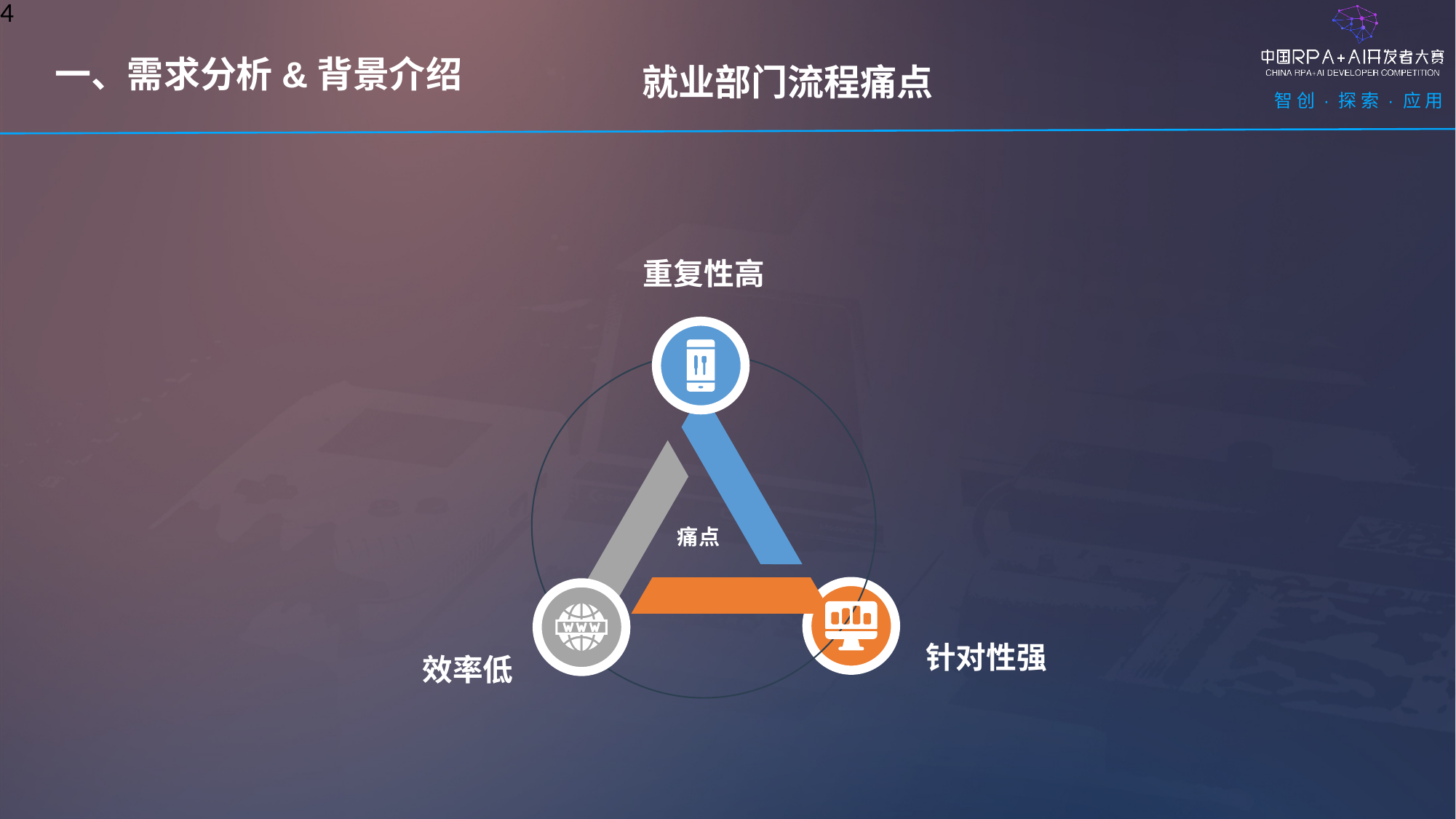

4
就业部门流程痛点
一、需求分析&背景介绍
重复性高

痛点

针对性强
效率低